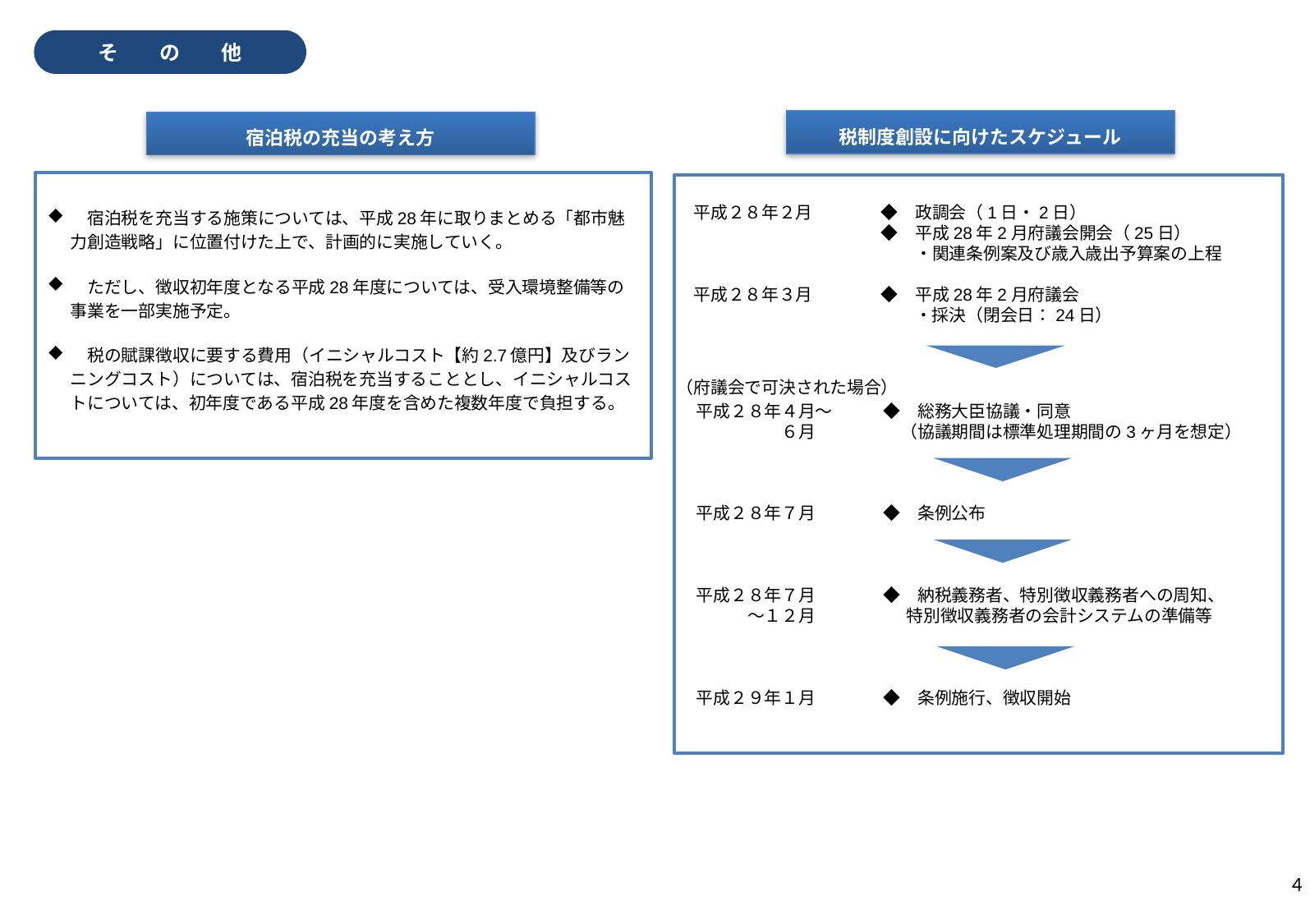

そ　　の　　他
税制度創設に向けたスケジュール

平成２８年２月　　　　◆　政調会（1日・2日）
　　　　　　　　　　　◆　平成28年2月府議会開会（25日）
　　　　　　　　　　　　　・関連条例案及び歳入歳出予算案の上程

平成２８年３月　　　　◆　平成28年2月府議会
　　　　　　　　　　　　　・採決（閉会日：24日）

宿泊税の充当の考え方

　宿泊税を充当する施策については、平成28年に取りまとめる「都市魅力創造戦略」に位置付けた上で、計画的に実施していく。
　ただし、徴収初年度となる平成28年度については、受入環境整備等の事業を一部実施予定。
　税の賦課徴収に要する費用（イニシャルコスト【約2.7億円】及びランニングコスト）については、宿泊税を充当することとし、イニシャルコストについては、初年度である平成28年度を含めた複数年度で負担する。
（府議会で可決された場合）
平成２８年４月～　　　◆　総務大臣協議・同意
　　　　　６月　　　　　（協議期間は標準処理期間の3ヶ月を想定）

平成２８年７月　　　　◆　条例公布

平成２８年７月　　　　◆　納税義務者、特別徴収義務者への周知、
　　　～１２月	　      特別徴収義務者の会計システムの準備等

平成２９年１月　　　　◆　条例施行、徴収開始

4